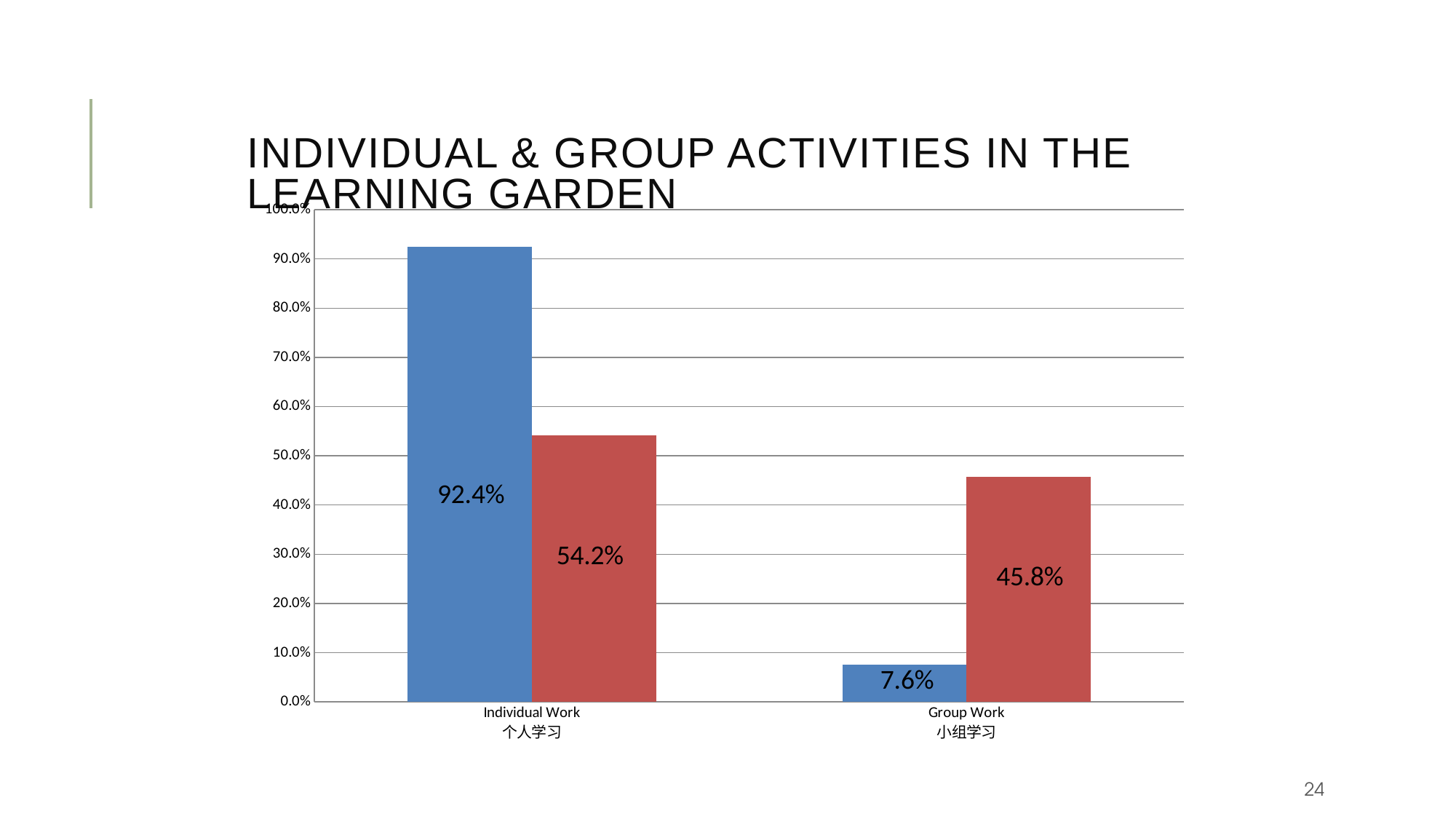

# Individual & Group activities in the Learning Garden

### Chart

| Category | Libraries as Learning Space Study 2011
2011图书馆学习空间调查 | Learning Garden Study 2013
2013进学园调查 |
|---|---|---|
| Individual Work
个人学习 | 0.924 | 0.542 |
| Group Work
小组学习 | 0.076 | 0.458 |

### Chart

| Category |
|---|
24